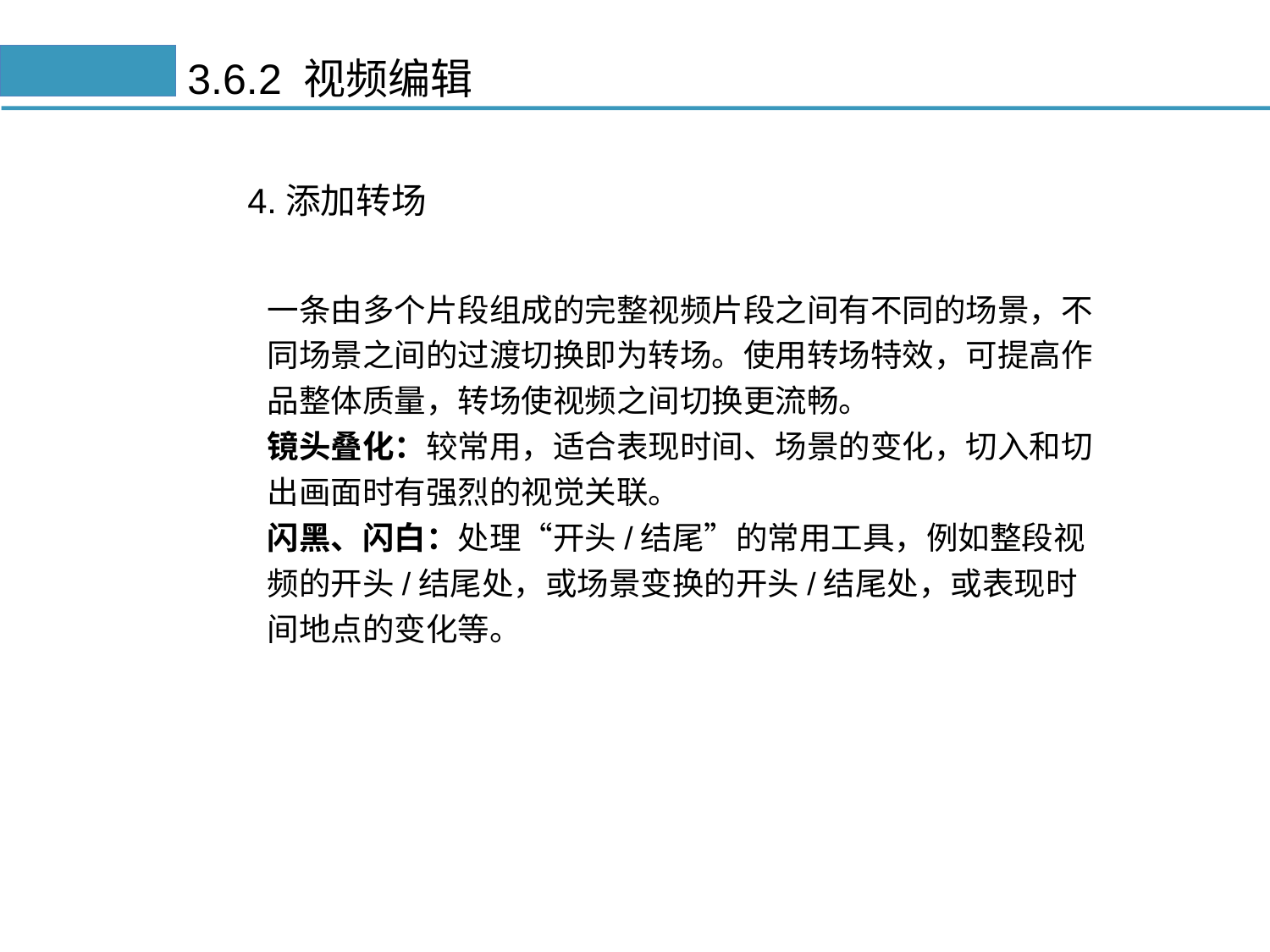

# 3.6.2 视频编辑
4.添加转场
一条由多个片段组成的完整视频片段之间有不同的场景，不同场景之间的过渡切换即为转场。使用转场特效，可提高作品整体质量，转场使视频之间切换更流畅。
镜头叠化：较常用，适合表现时间、场景的变化，切入和切出画面时有强烈的视觉关联。
闪黑、闪白：处理“开头/结尾”的常用工具，例如整段视频的开头/结尾处，或场景变换的开头/结尾处，或表现时间地点的变化等。